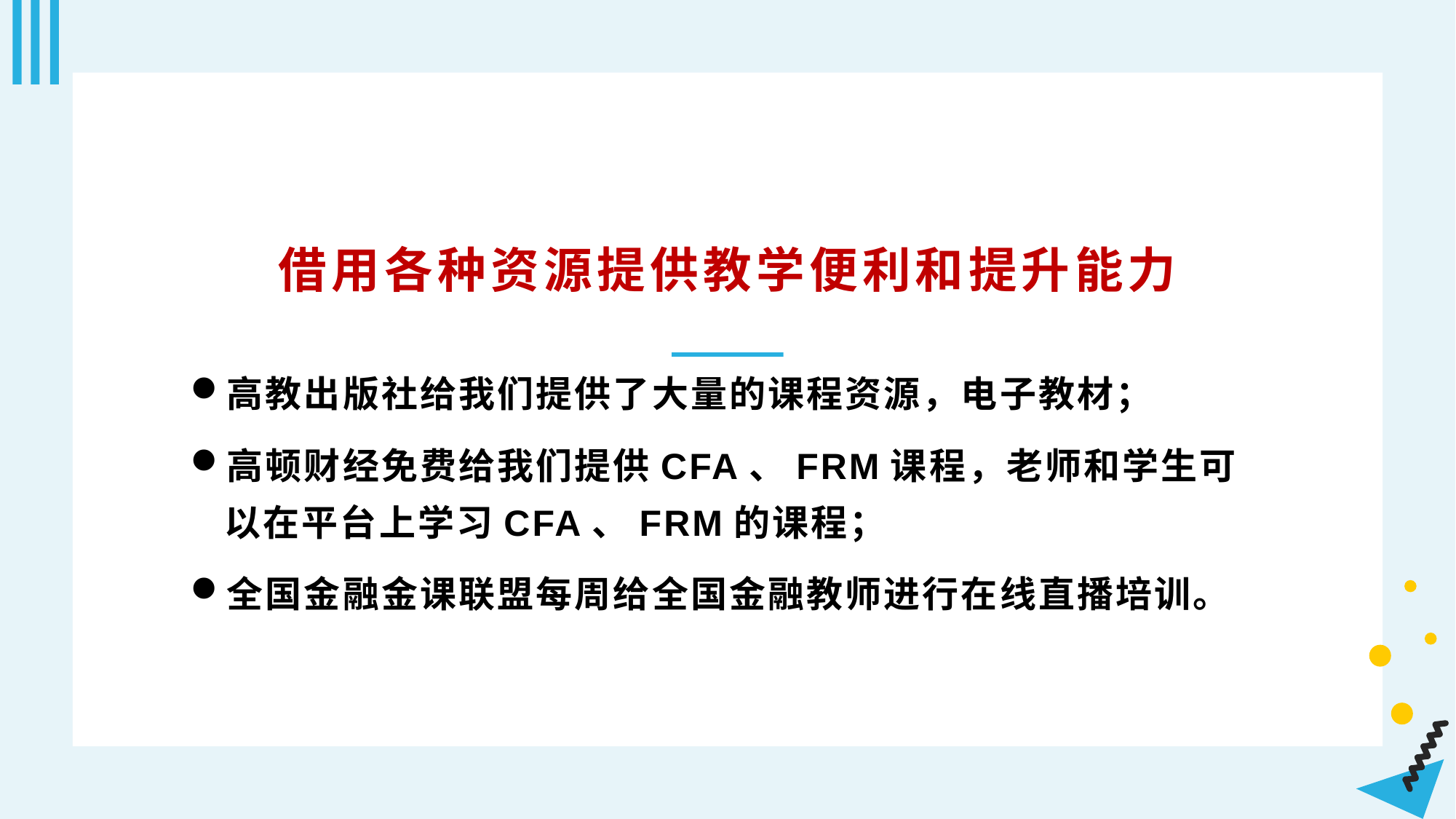

借用各种资源提供教学便利和提升能力

高教出版社给我们提供了大量的课程资源，电子教材；
高顿财经免费给我们提供CFA、FRM课程，老师和学生可以在平台上学习CFA、FRM的课程；
全国金融金课联盟每周给全国金融教师进行在线直播培训。